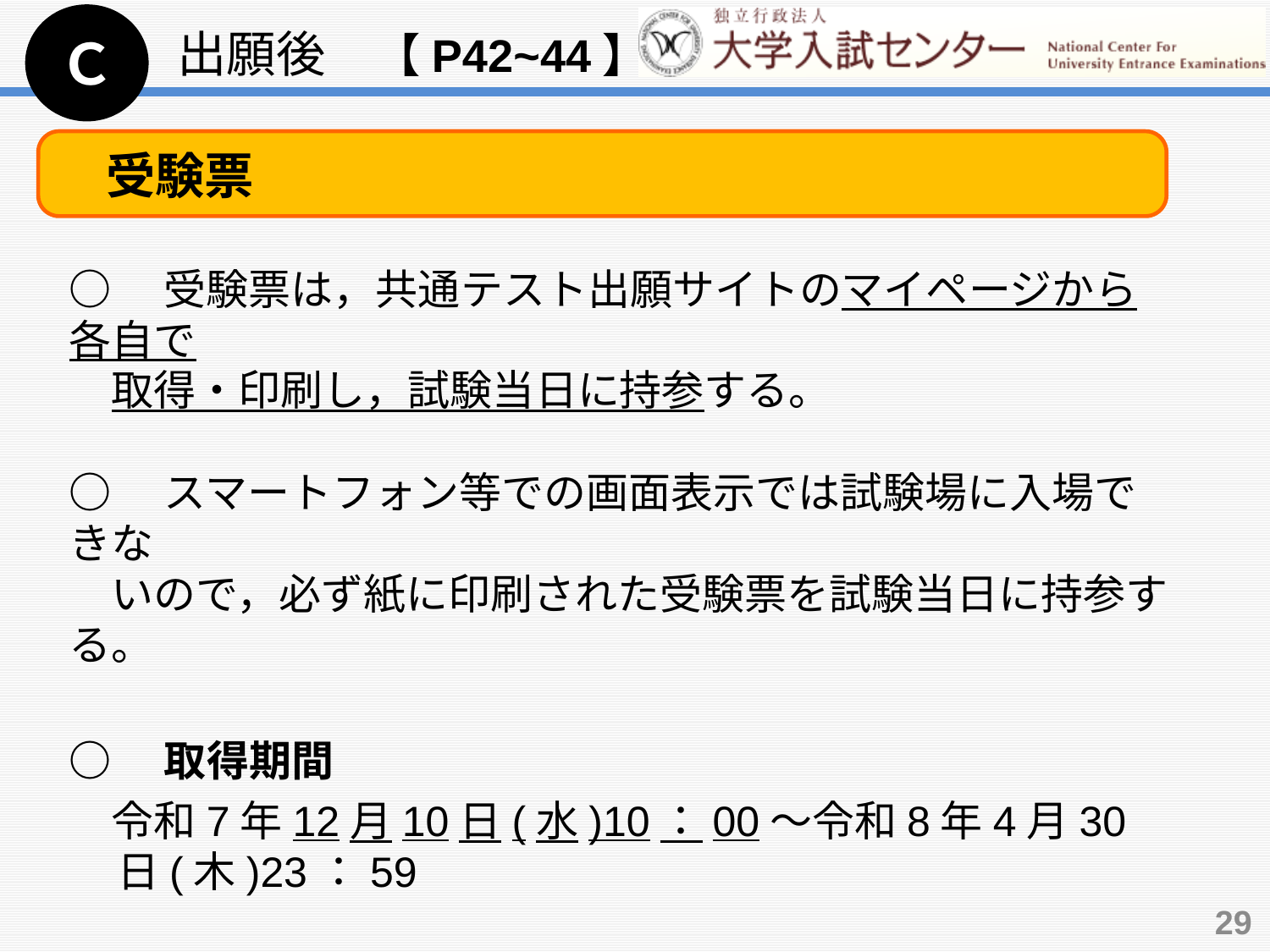

Ｃ
出願後　【P42~44】
　受験票
○　受験票は，共通テスト出願サイトのマイページから各自で
　取得・印刷し，試験当日に持参する。

○　スマートフォン等での画面表示では試験場に入場できな
　いので，必ず紙に印刷された受験票を試験当日に持参する。

○　取得期間
　令和7年12月10日(水)10：00～令和8年4月30日(木)23：59
29